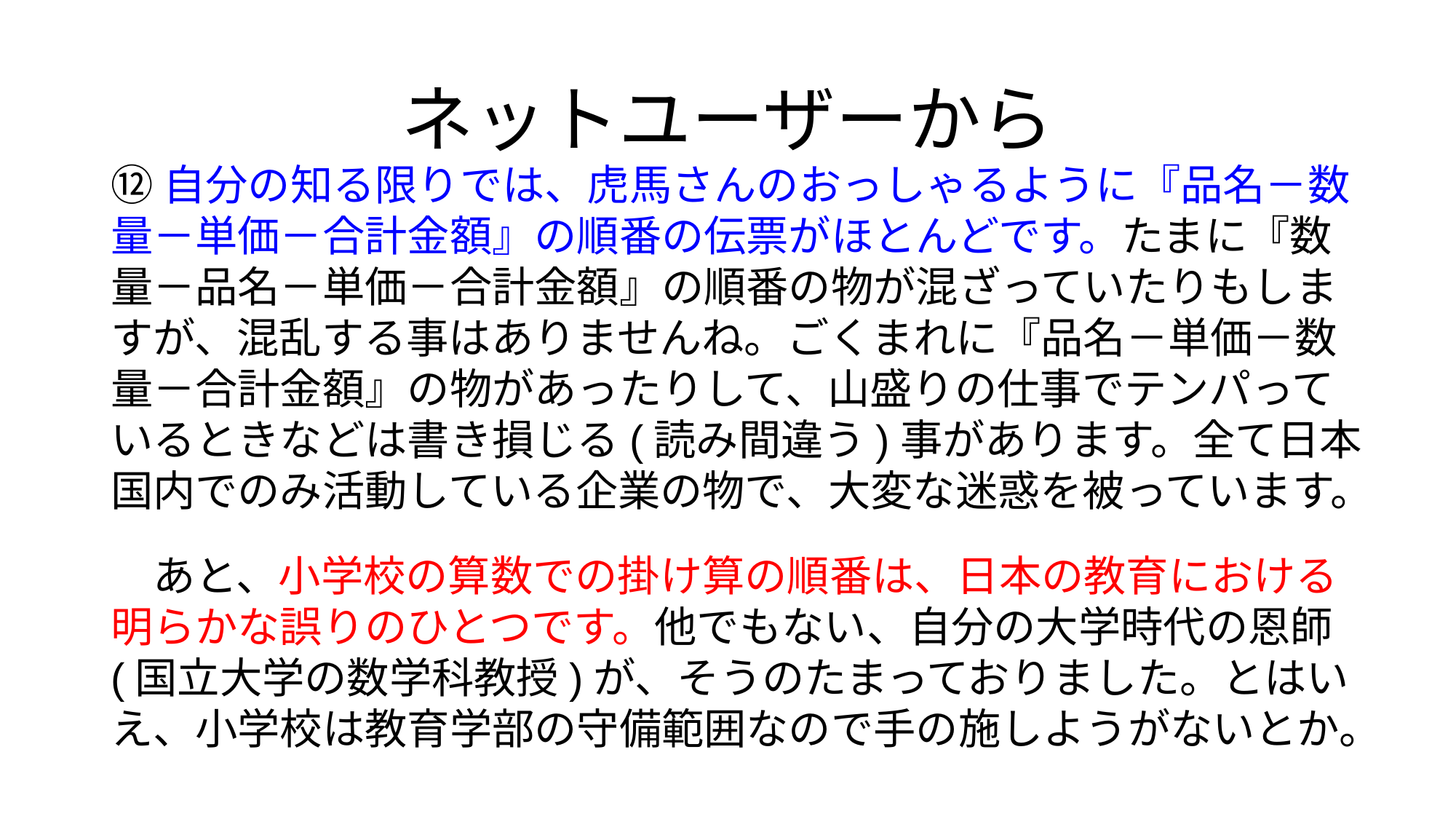

# ネットユーザーから
⑫自分の知る限りでは、虎馬さんのおっしゃるように『品名－数量－単価－合計金額』の順番の伝票がほとんどです。たまに『数量－品名－単価－合計金額』の順番の物が混ざっていたりもしますが、混乱する事はありませんね。ごくまれに『品名－単価－数量－合計金額』の物があったりして、山盛りの仕事でテンパっているときなどは書き損じる(読み間違う)事があります。全て日本国内でのみ活動している企業の物で、大変な迷惑を被っています。
　あと、小学校の算数での掛け算の順番は、日本の教育における明らかな誤りのひとつです。他でもない、自分の大学時代の恩師(国立大学の数学科教授)が、そうのたまっておりました。とはいえ、小学校は教育学部の守備範囲なので手の施しようがないとか。